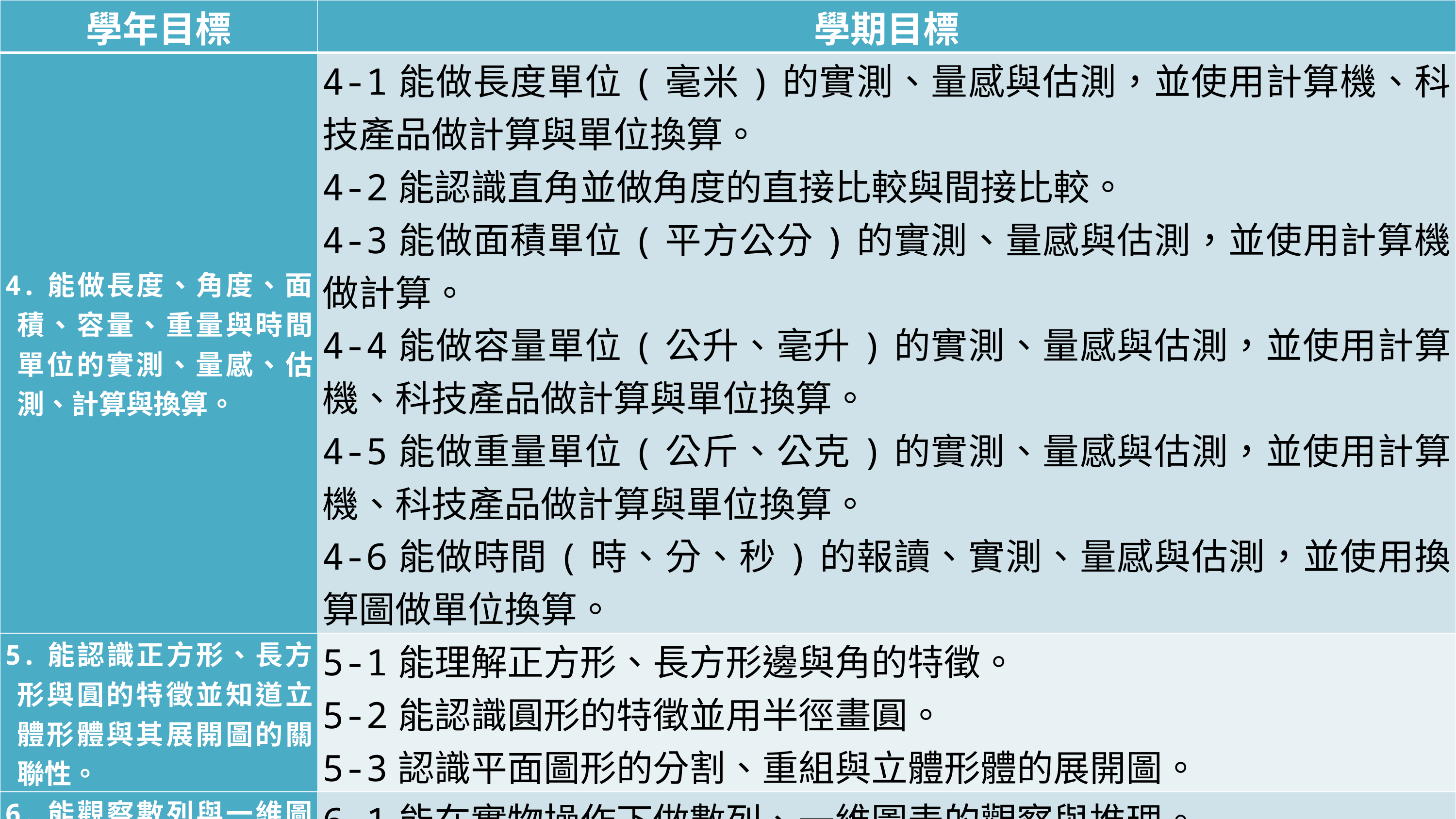

| 學年目標 | 學期目標 |
| --- | --- |
| 4.能做長度、角度、面積、容量、重量與時間單位的實測、量感、估測、計算與換算。 | 4-1能做長度單位(毫米)的實測、量感與估測，並使用計算機、科技產品做計算與單位換算。 4-2能認識直角並做角度的直接比較與間接比較。 4-3能做面積單位(平方公分)的實測、量感與估測，並使用計算機做計算。 4-4能做容量單位(公升、毫升)的實測、量感與估測，並使用計算機、科技產品做計算與單位換算。 4-5能做重量單位(公斤、公克)的實測、量感與估測，並使用計算機、科技產品做計算與單位換算。 4-6能做時間(時、分、秒)的報讀、實測、量感與估測，並使用換算圖做單位換算。 |
| 5.能認識正方形、長方形與圓的特徵並知道立體形體與其展開圖的關聯性。 | 5-1能理解正方形、長方形邊與角的特徵。 5-2能認識圓形的特徵並用半徑畫圓。 5-3認識平面圖形的分割、重組與立體形體的展開圖。 |
| 6.能觀察數列與一維圖表的數量模式並進行一維、二維表格的報讀與製作。 | 6-1能在實物操作下做數列、一維圖表的觀察與推理。 6-2能報讀與製作一維、二維表格。 |